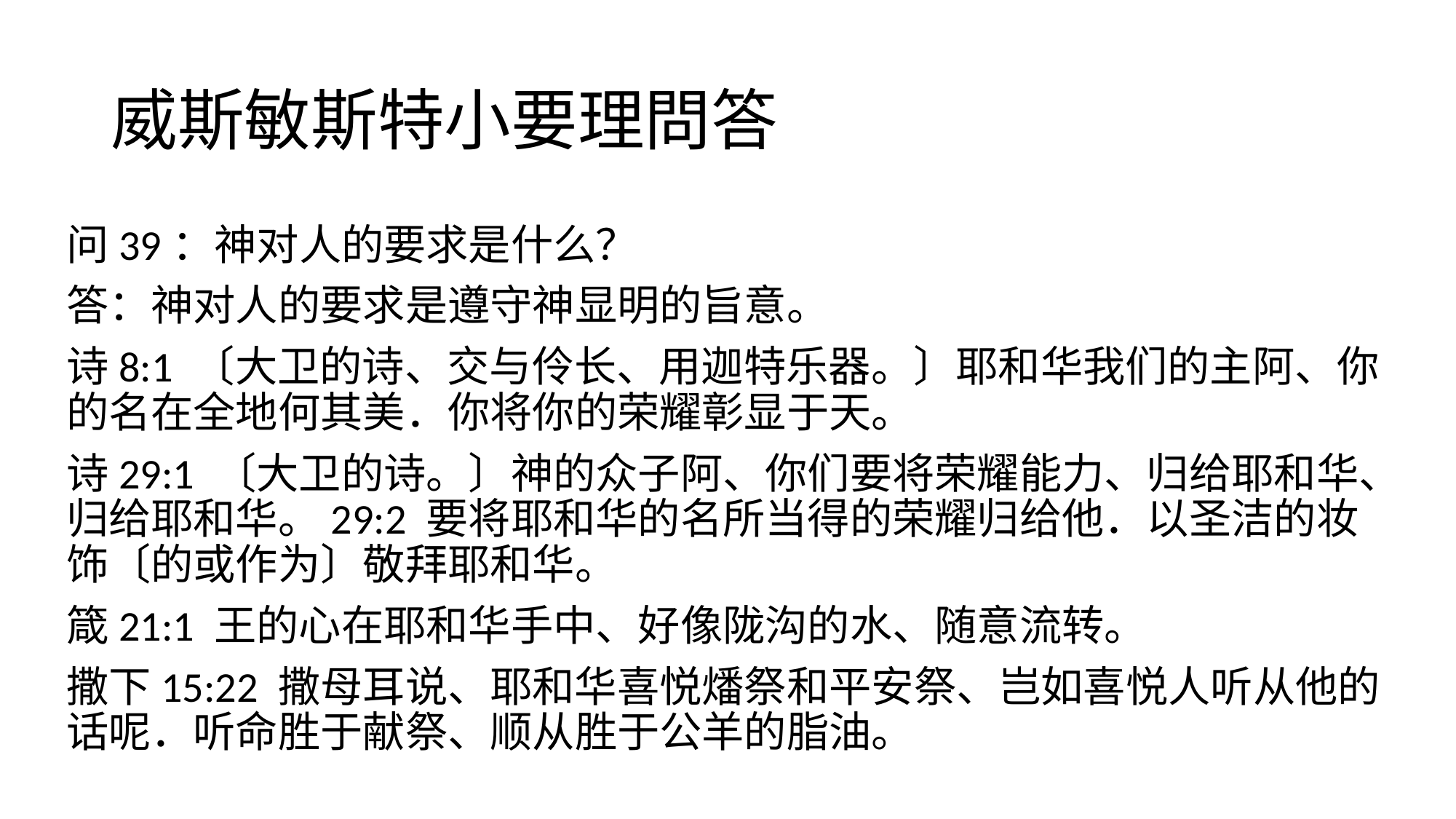

# 威斯敏斯特小要理問答
问39：神对人的要求是什么？
答：神对人的要求是遵守神显明的旨意。
诗8:1 〔大卫的诗、交与伶长、用迦特乐器。〕耶和华我们的主阿、你的名在全地何其美．你将你的荣耀彰显于天。
诗29:1 〔大卫的诗。〕神的众子阿、你们要将荣耀能力、归给耶和华、归给耶和华。29:2 要将耶和华的名所当得的荣耀归给他．以圣洁的妆饰〔的或作为〕敬拜耶和华。
箴21:1 王的心在耶和华手中、好像陇沟的水、随意流转。
撒下15:22 撒母耳说、耶和华喜悦燔祭和平安祭、岂如喜悦人听从他的话呢．听命胜于献祭、顺从胜于公羊的脂油。